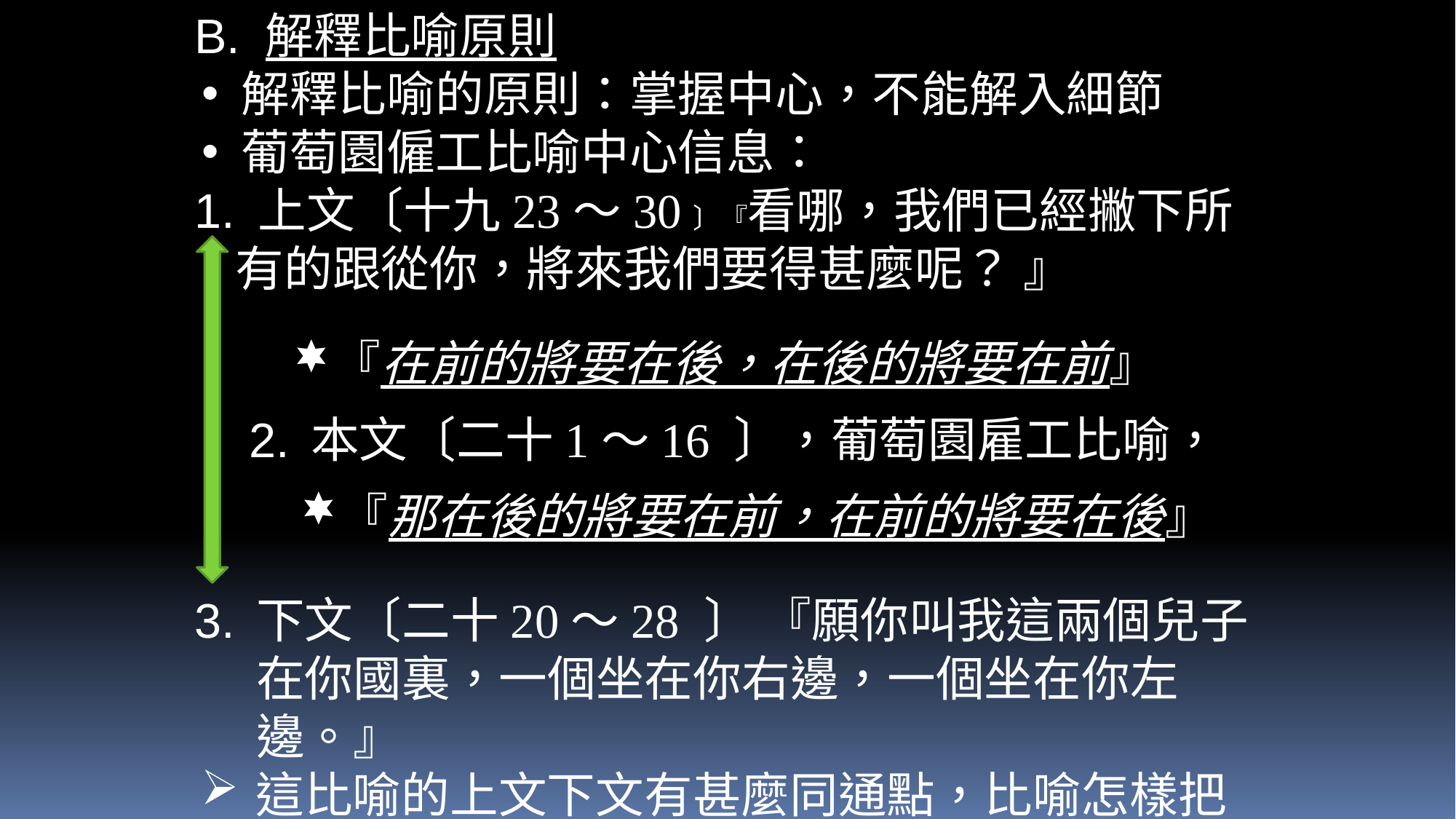

解釋比喻原則
 解釋比喻的原則：掌握中心，不能解入細節
 葡萄園僱工比喻中心信息：
 上文〔十九23～30〕『看哪，我們已經撇下所有的跟從你，將來我們要得甚麼呢？ 』
『在前的將要在後，在後的將要在前』

本文〔二十1～16 〕，葡萄園雇工比喻，
『那在後的將要在前，在前的將要在後』
下文〔二十20～28 〕 『願你叫我這兩個兒子在你國裏，一個坐在你右邊，一個坐在你左邊。』
這比喻的上文下文有甚麼同通點，比喻怎樣把上文下文連接起來？要帶出甚麼信息？